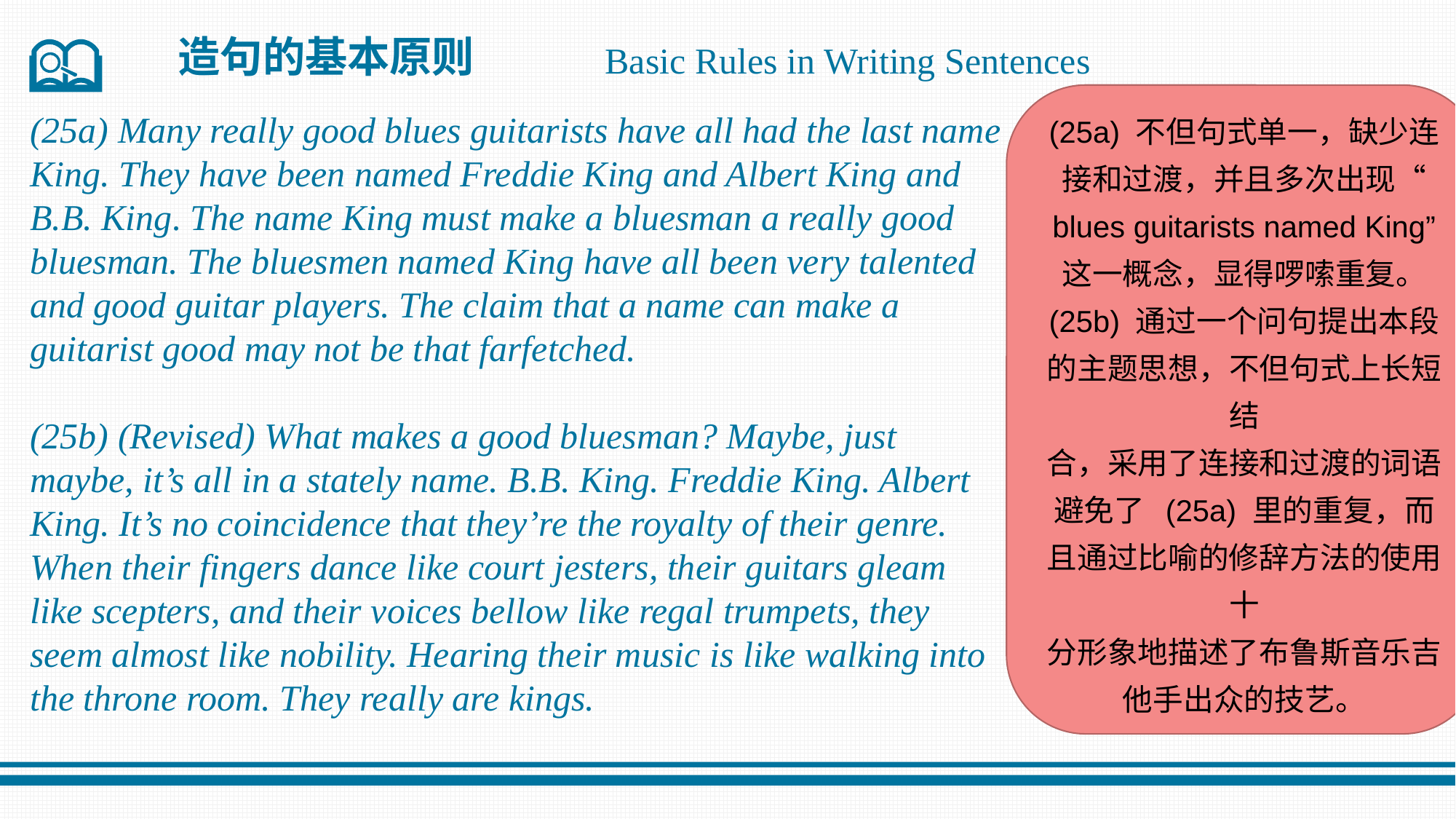

造句的基本原则
Basic Rules in Writing Sentences
(25a) 不但句式单一，缺少连接和过渡，并且多次出现“ blues guitarists named King”
这一概念，显得啰嗦重复。 (25b) 通过一个问句提出本段的主题思想，不但句式上长短结
合，采用了连接和过渡的词语避免了  (25a) 里的重复，而且通过比喻的修辞方法的使用十
分形象地描述了布鲁斯音乐吉他手出众的技艺。

(25a) Many really good blues guitarists have all had the last name King. They have been named Freddie King and Albert King and B.B. King. The name King must make a bluesman a really good bluesman. The bluesmen named King have all been very talented and good guitar players. The claim that a name can make a guitarist good may not be that farfetched.

(25b) (Revised) What makes a good bluesman? Maybe, just maybe, it’s all in a stately name. B.B. King. Freddie King. Albert King. It’s no coincidence that they’re the royalty of their genre. When their fingers dance like court jesters, their guitars gleam like scepters, and their voices bellow like regal trumpets, they seem almost like nobility. Hearing their music is like walking into the throne room. They really are kings.